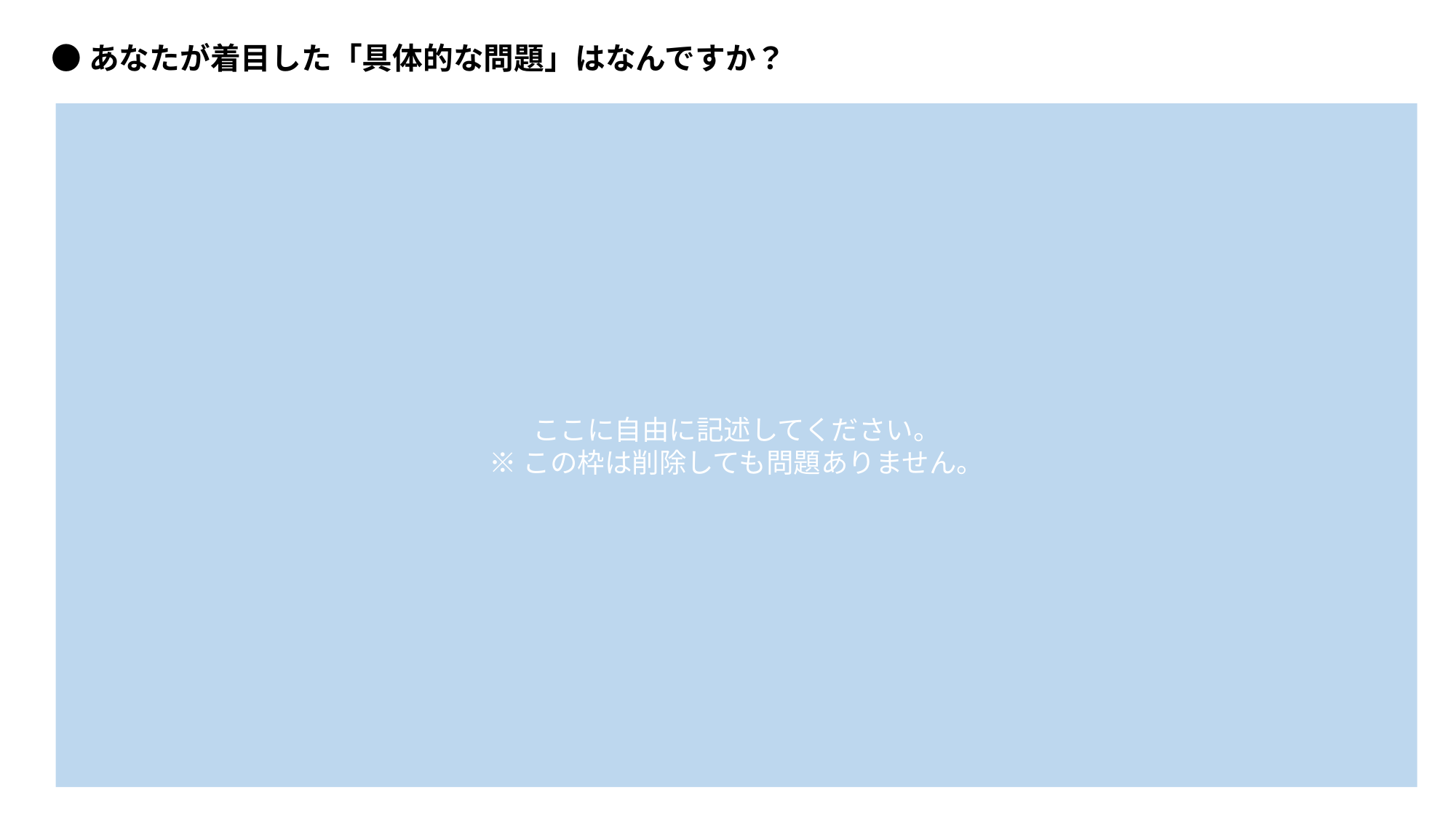

●あなたが着目した「具体的な問題」はなんですか？
ここに自由に記述してください。
※この枠は削除しても問題ありません。